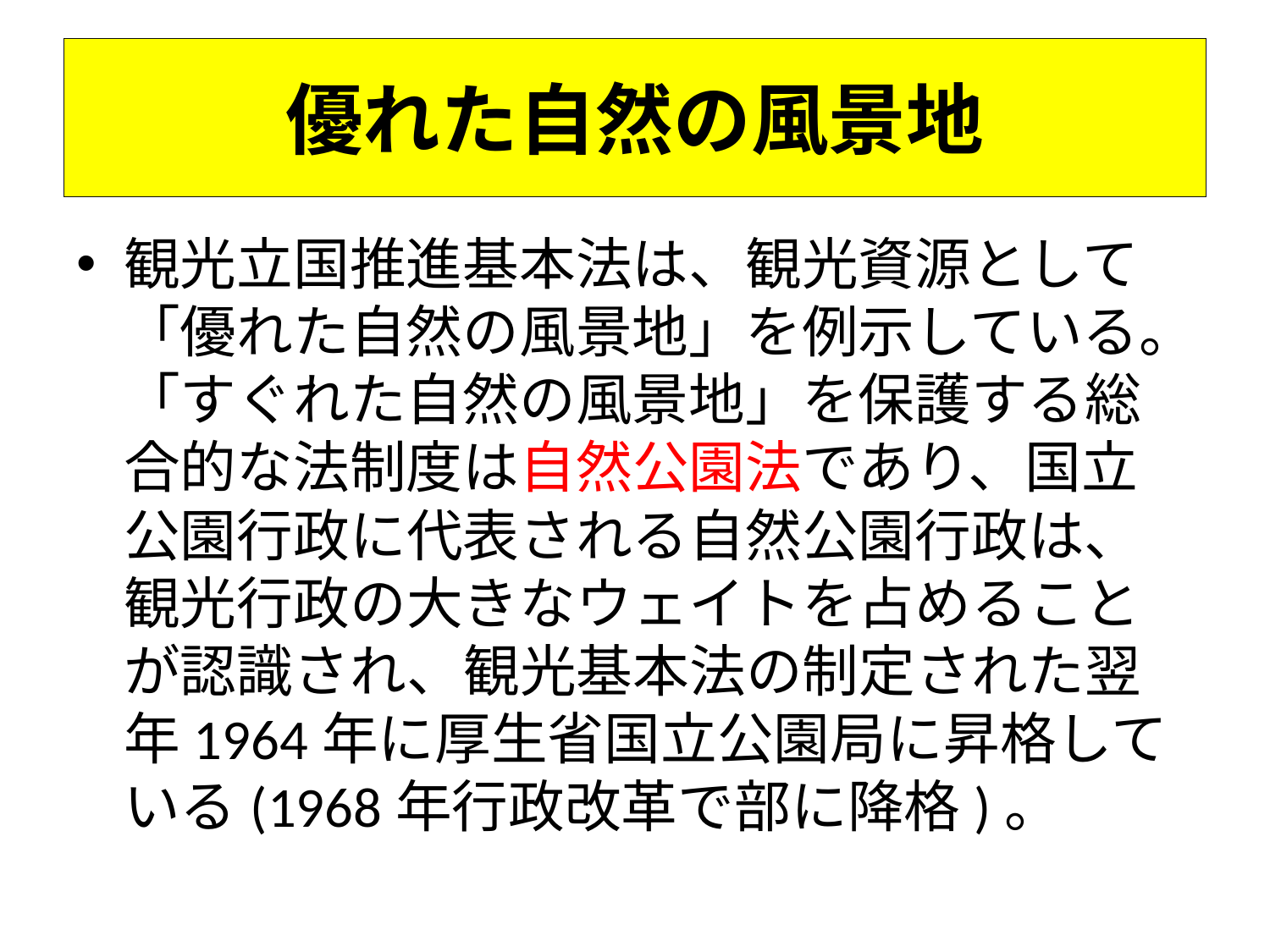

# 優れた自然の風景地
観光立国推進基本法は、観光資源として「優れた自然の風景地」を例示している。「すぐれた自然の風景地」を保護する総合的な法制度は自然公園法であり、国立公園行政に代表される自然公園行政は、観光行政の大きなウェイトを占めることが認識され、観光基本法の制定された翌年1964年に厚生省国立公園局に昇格している(1968年行政改革で部に降格)。